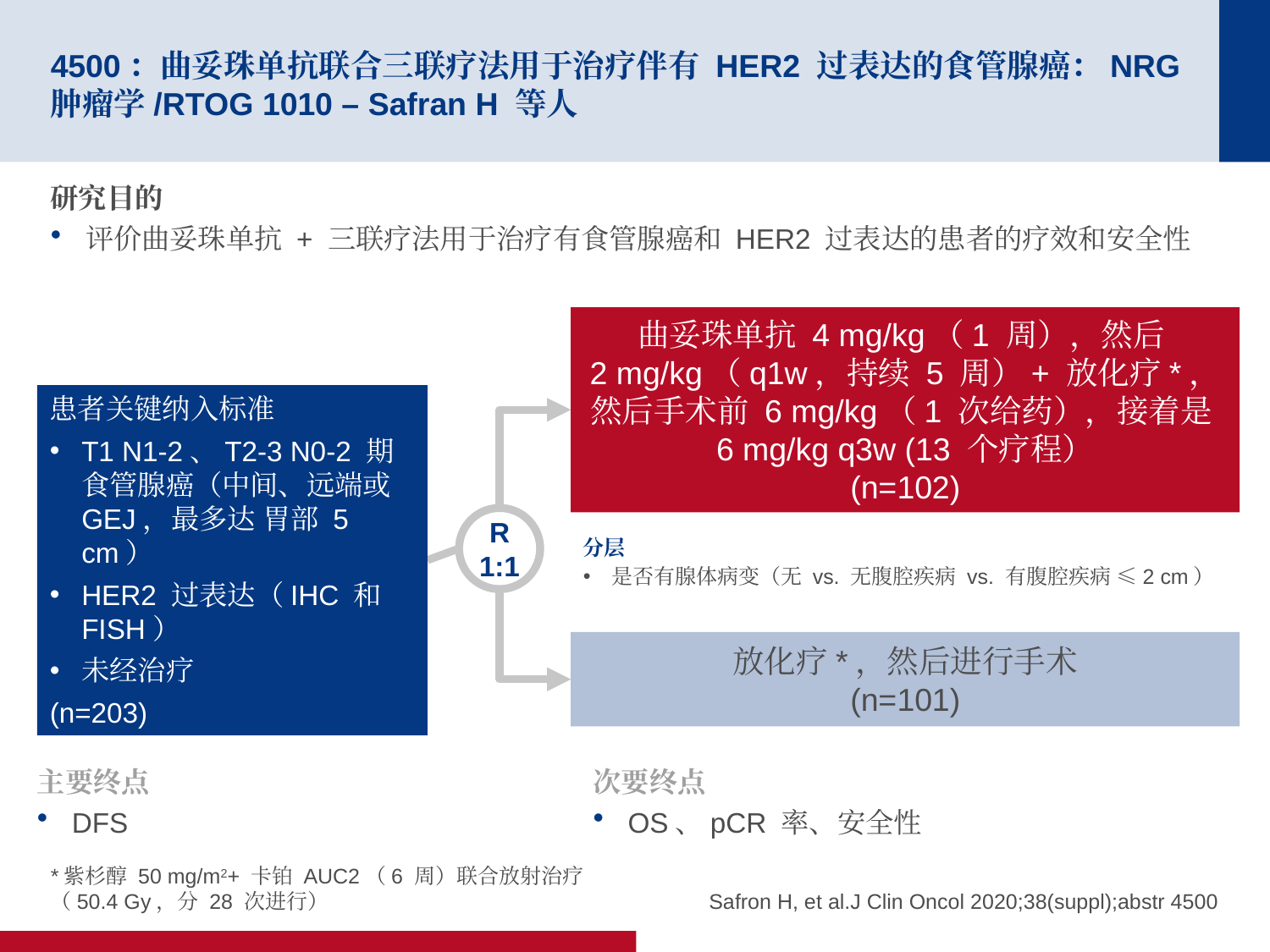

# 4500：曲妥珠单抗联合三联疗法用于治疗伴有 HER2 过表达的食管腺癌：NRG 肿瘤学/RTOG 1010 – Safran H 等人
研究目的
评价曲妥珠单抗 + 三联疗法用于治疗有食管腺癌和 HER2 过表达的患者的疗效和安全性
曲妥珠单抗 4 mg/kg（1 周），然后
2 mg/kg（q1w，持续 5 周）+ 放化疗*，然后手术前 6 mg/kg（1 次给药），接着是
6 mg/kg q3w (13 个疗程）
(n=102)
患者关键纳入标准
T1 N1-2、T2-3 N0-2 期食管腺癌（中间、远端或 GEJ，最多达 胃部 5 cm）
HER2 过表达（IHC 和 FISH）
未经治疗
(n=203)
R
1:1
分层
是否有腺体病变（无 vs. 无腹腔疾病 vs. 有腹腔疾病 ≤2 cm）
放化疗*，然后进行手术
(n=101)
主要终点
DFS
次要终点
OS、pCR 率、安全性
*紫杉醇 50 mg/m2+ 卡铂 AUC2（6 周）联合放射治疗（50.4 Gy，分 28 次进行）
Safron H, et al.J Clin Oncol 2020;38(suppl);abstr 4500